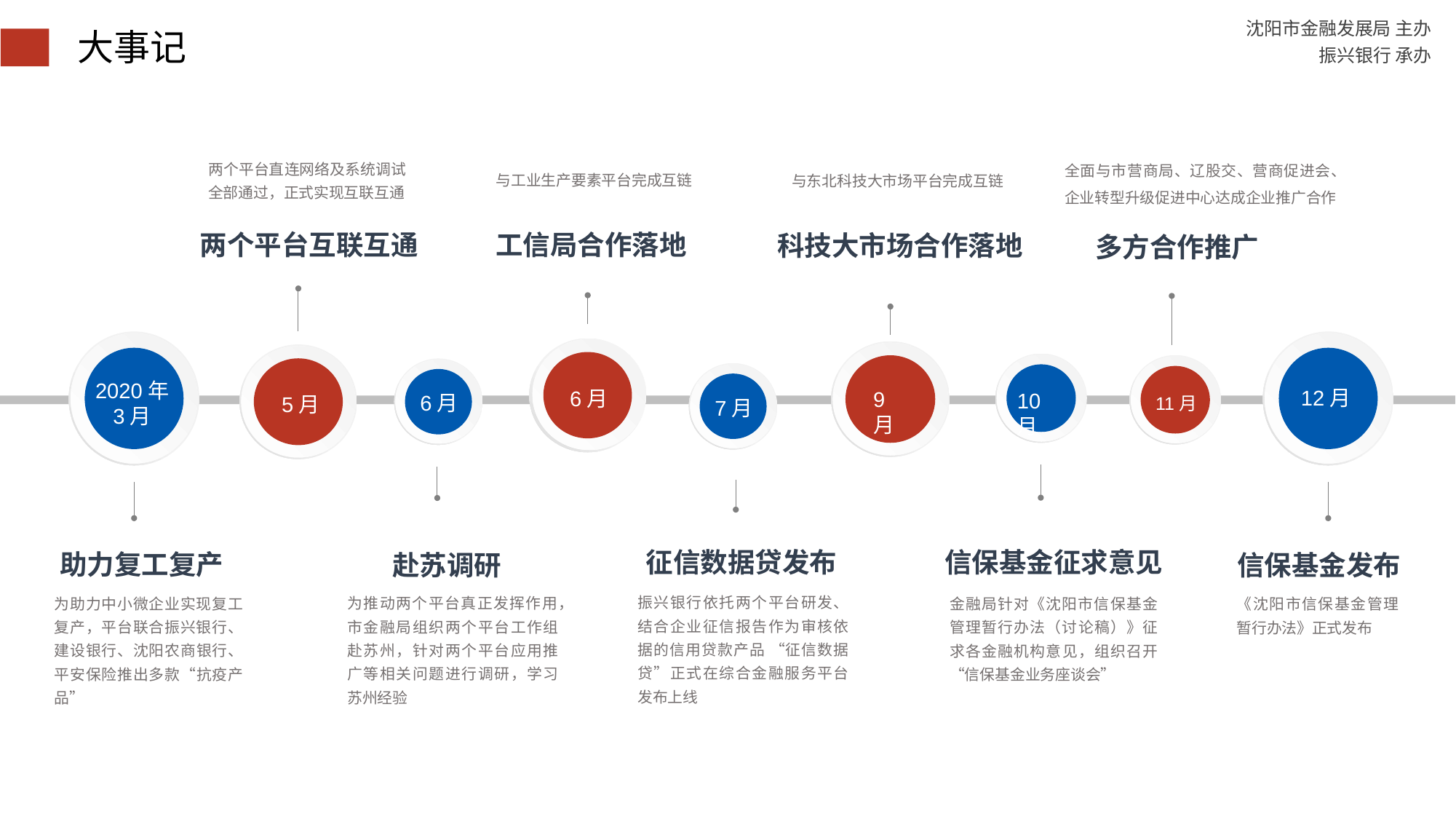

大事记
全面与市营商局、辽股交、营商促进会、企业转型升级促进中心达成企业推广合作

11月
多方合作推广
两个平台直连网络及系统调试全部通过，正式实现互联互通

5月
两个平台互联互通
与工业生产要素平台完成互链

6月
工信局合作落地
与东北科技大市场平台完成互链

9月
科技大市场合作落地

2020年
3月

为助力中小微企业实现复工复产，平台联合振兴银行、建设银行、沈阳农商银行、平安保险推出多款“抗疫产品”
助力复工复产

12月

《沈阳市信保基金管理暂行办法》正式发布
信保基金发布

10月
金融局针对《沈阳市信保基金管理暂行办法（讨论稿）》征求各金融机构意见，组织召开“信保基金业务座谈会”
信保基金征求意见

6月
为推动两个平台真正发挥作用，市金融局组织两个平台工作组赴苏州，针对两个平台应用推广等相关问题进行调研，学习苏州经验
赴苏调研

7月
振兴银行依托两个平台研发、结合企业征信报告作为审核依据的信用贷款产品 “征信数据贷”正式在综合金融服务平台发布上线
征信数据贷发布